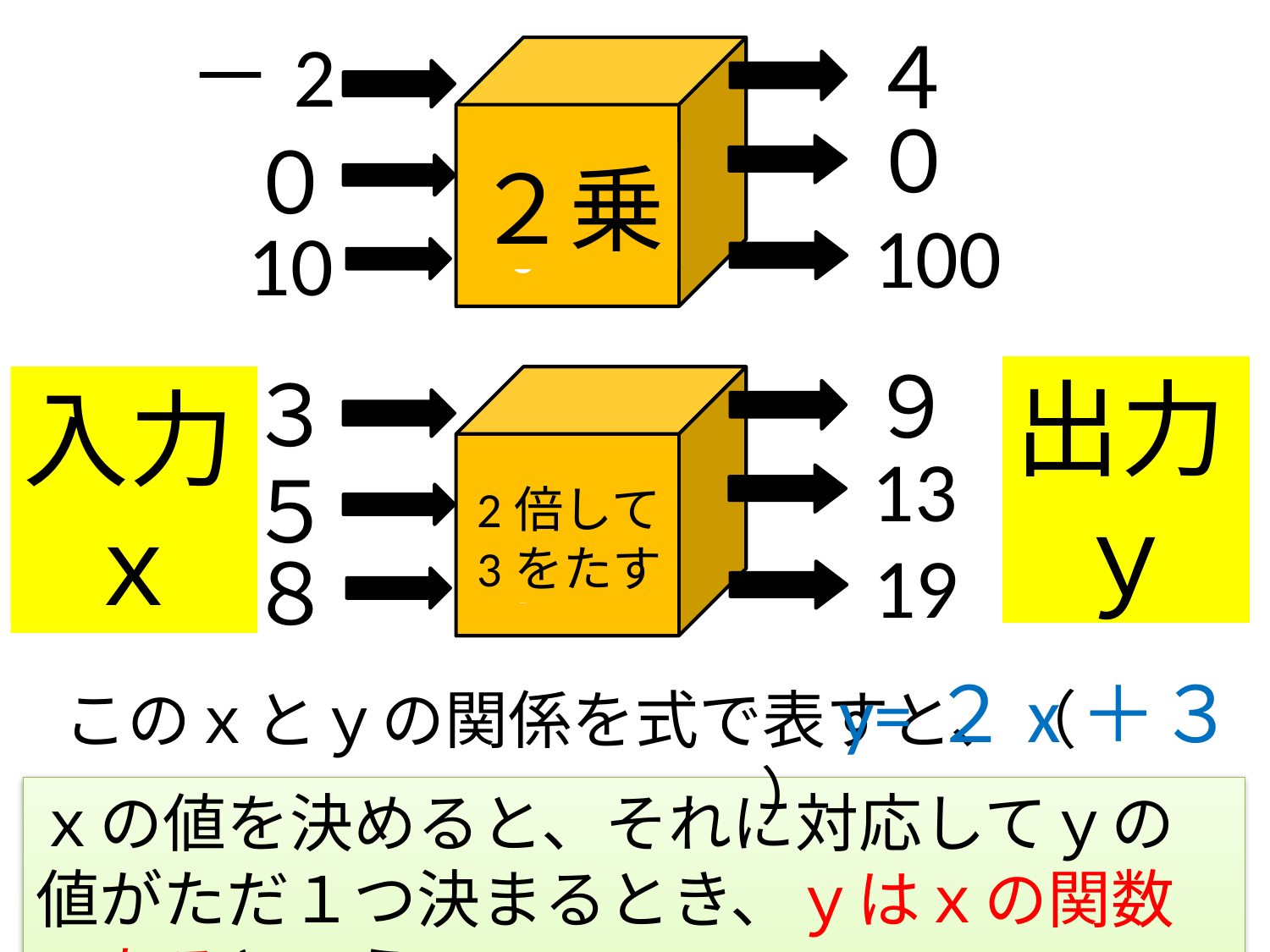

－2
４
？

０
０

２乗

100
10

９
３
出力
ｙ
入力
ｘ
？

13
５

2倍して
3をたす

19
８

y=２x＋３
このｘとｙの関係を式で表すと、（　　　　　　　）
ｘの値を決めると、それに対応してｙの値がただ１つ決まるとき、ｙはｘの関数であるという。